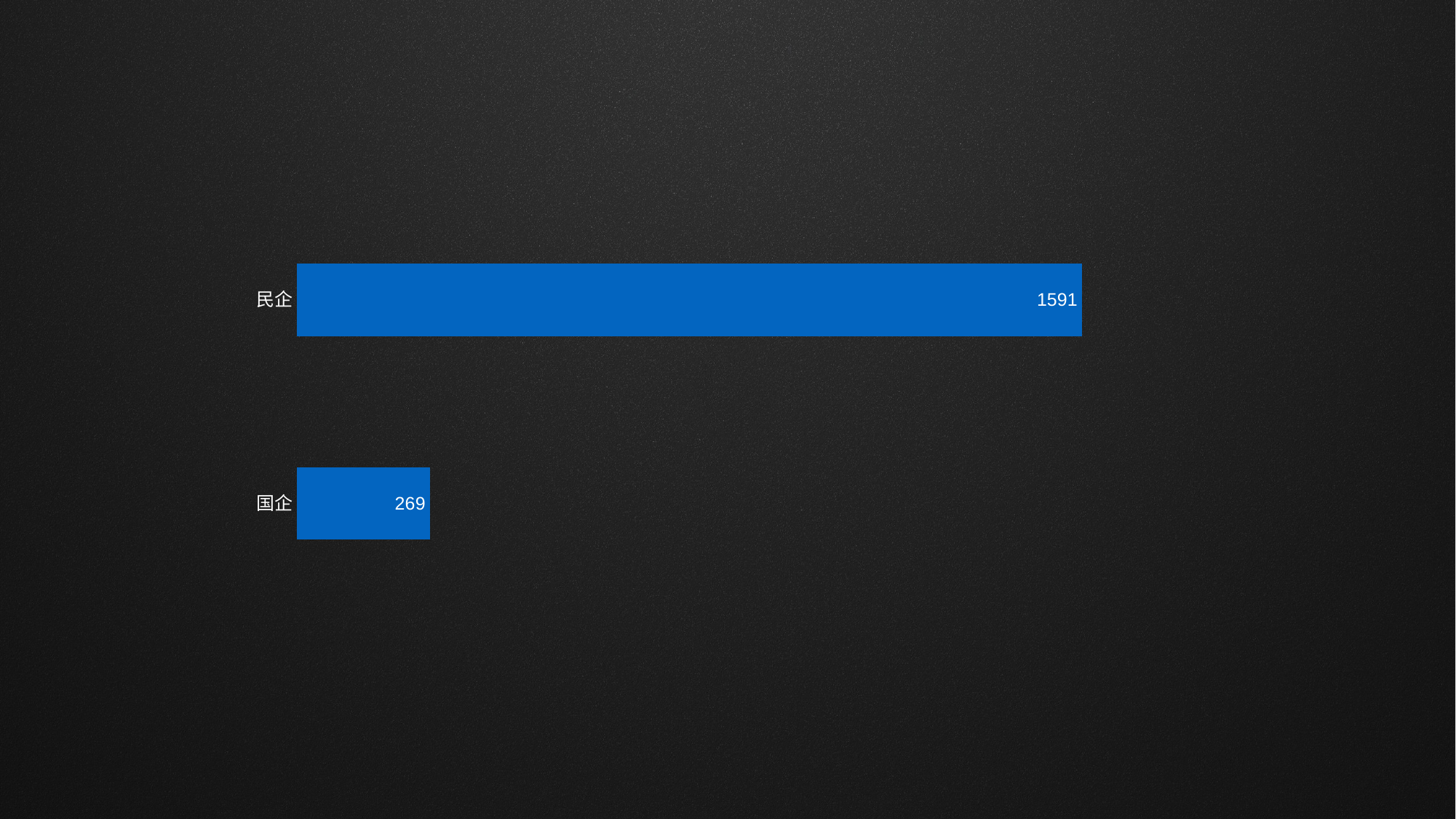

### Chart

| Category | 人数 |
|---|---|
| 国企 | 269.0 |
| 民企 | 1591.0 |